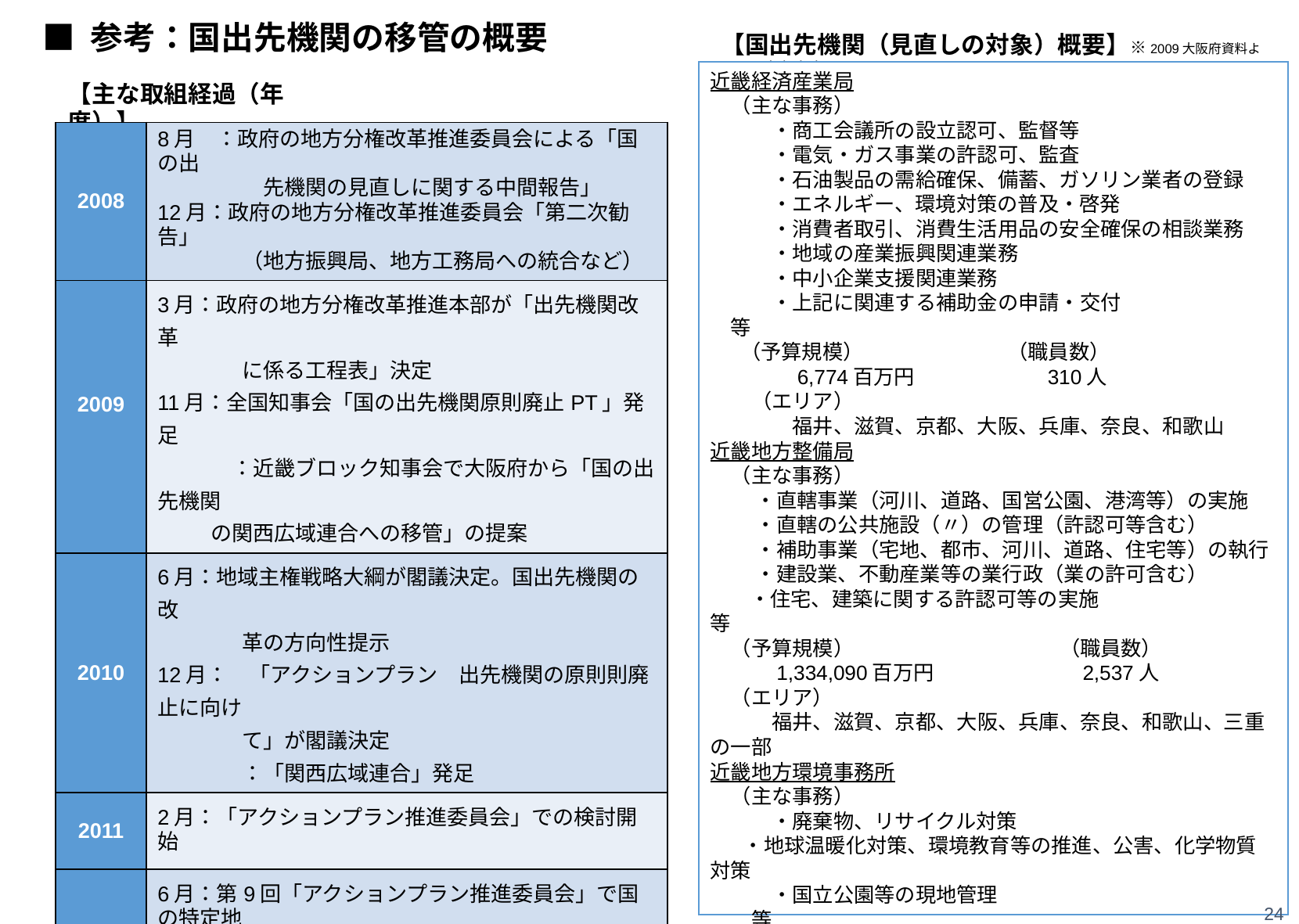

■ 参考：国出先機関の移管の概要
【国出先機関（見直しの対象）概要】※2009大阪府資料より抜粋時点内容
近畿経済産業局
　（主な事務）
　　　・商工会議所の設立認可、監督等
　　　・電気・ガス事業の許認可、監査
　　　・石油製品の需給確保、備蓄、ガソリン業者の登録
　　　・エネルギー、環境対策の普及・啓発
　　　・消費者取引、消費生活用品の安全確保の相談業務
　　　・地域の産業振興関連業務
　　　・中小企業支援関連業務
　　　・上記に関連する補助金の申請・交付　　　　　　　　等
 　（予算規模）　　　　　　　（職員数）
　　　　6,774百万円　　　　　　 310人
　　（エリア）
　　　　福井、滋賀、京都、大阪、兵庫、奈良、和歌山
近畿地方整備局
　（主な事務）
　　 ・直轄事業（河川、道路、国営公園、港湾等）の実施
　　 ・直轄の公共施設（〃）の管理（許認可等含む）
　　 ・補助事業（宅地、都市、河川、道路、住宅等）の執行
　　 ・建設業、不動産業等の業行政（業の許可含む）
   　・住宅、建築に関する許認可等の実施　　　　　　　　等
　（予算規模）　　　　　　　　　　（職員数）
　　　1,334,090百万円　　　　　　　2,537人
　（エリア）
　　　福井、滋賀、京都、大阪、兵庫、奈良、和歌山、三重の一部
近畿地方環境事務所
　（主な事務）
　　　・廃棄物、リサイクル対策
      ・地球温暖化対策、環境教育等の推進、公害、化学物質対策
　　　・国立公園等の現地管理　　　　　　　　　　　　　　　等
（予算規模）　　　　　　　　　　（職員数）
　　　1,305百万円　　　　　　　    42人
　（エリア）
　　　滋賀、京都、大阪、兵庫、奈良、和歌山

【主な取組経過（年度）】
| 2008 | 8月　：政府の地方分権改革推進委員会による「国の出 　　　　　先機関の見直しに関する中間報告」 12月：政府の地方分権改革推進委員会「第二次勧告」 　　　　（地方振興局、地方工務局への統合など） |
| --- | --- |
| 2009 | 3月：政府の地方分権改革推進本部が「出先機関改革　　 　　　　に係る工程表」決定 11月：全国知事会「国の出先機関原則廃止PT」発足 　　　：近畿ブロック知事会で大阪府から「国の出先機関 の関西広域連合への移管」の提案 |
| 2010 | 6月：地域主権戦略大綱が閣議決定。国出先機関の改 　　　　革の方向性提示 12月：　「アクションプラン　出先機関の原則則廃止に向け　 　　　　て」が閣議決定 　　　　：「関西広域連合」発足 |
| 2011 | 2月：「アクションプラン推進委員会」での検討開始 |
| 2012 | 6月：第9回「アクションプラン推進委員会」で国の特定地　 　　　　方行政機関の事務及び事業の特定広域連合への　 　　　　移譲をすすめるための「国の特定地方行政機関の事 　　　　務等の移譲に関する法律案」決定。 11月：同法律案の閣議決定 　　　 :衆議院解散 　　　　⇒国会提出されず、出先機関の移管は実現せず |
18
24